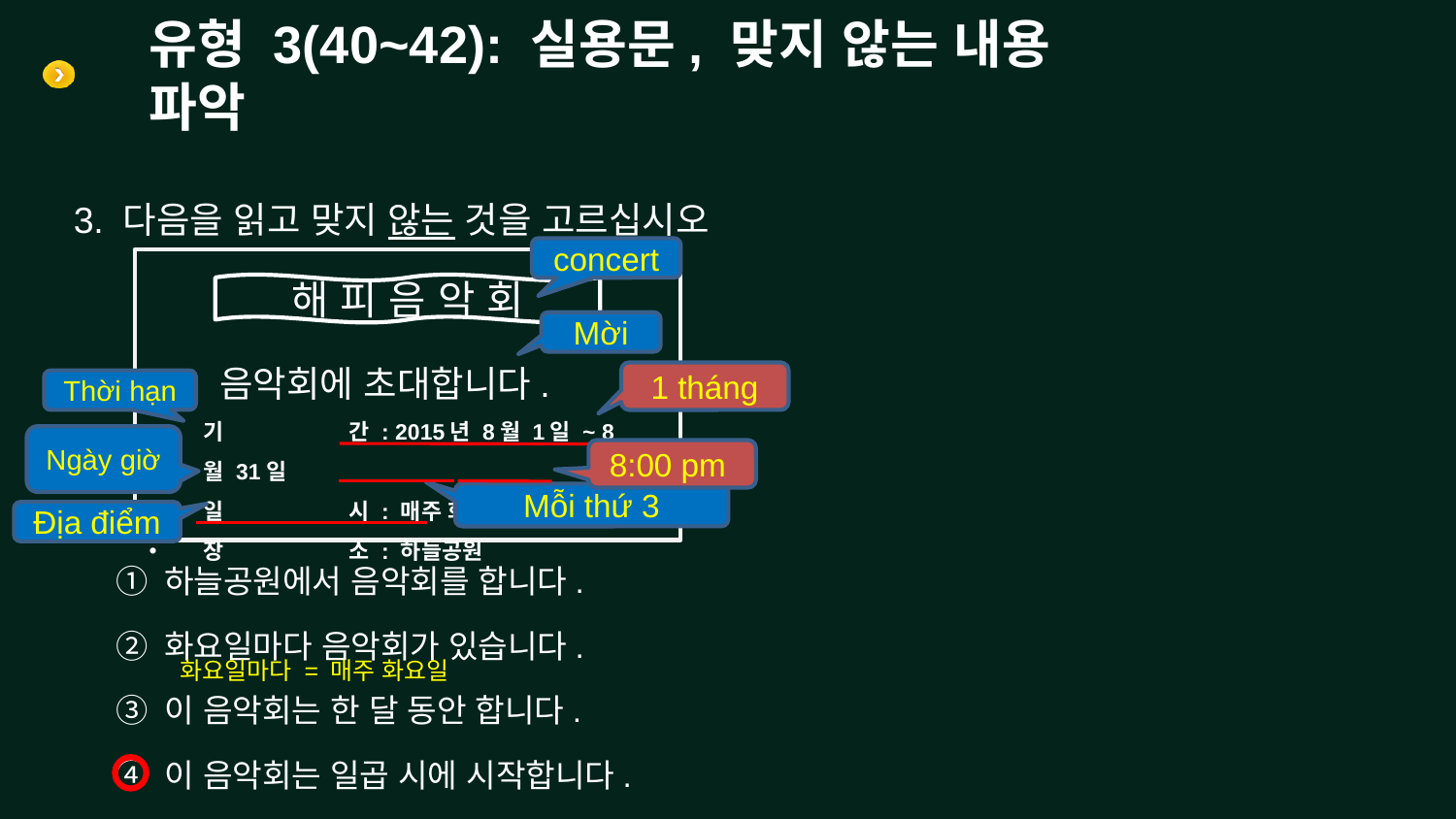

# 유형 3(40~42): 실용문, 맞지 않는 내용 파악

3. 다음을 읽고 맞지 않는 것을 고르십시오
concert

해 피 음 악 회
음악회에 초대합니다.
기	간 : 2015년 8월 1일 ~ 8월 31일
일	시 : 매주 화요일 오후 8시
장	소 : 하늘공원
Mời
1 tháng
Thời hạn
Ngày giờ
8:00 pm
Mỗi thứ 3
Địa điểm
① 하늘공원에서 음악회를 합니다.
② 화요일마다 음악회가 있습니다.
③ 이 음악회는 한 달 동안 합니다.
④ 이 음악회는 일곱 시에 시작합니다.
화요일마다 = 매주 화요일